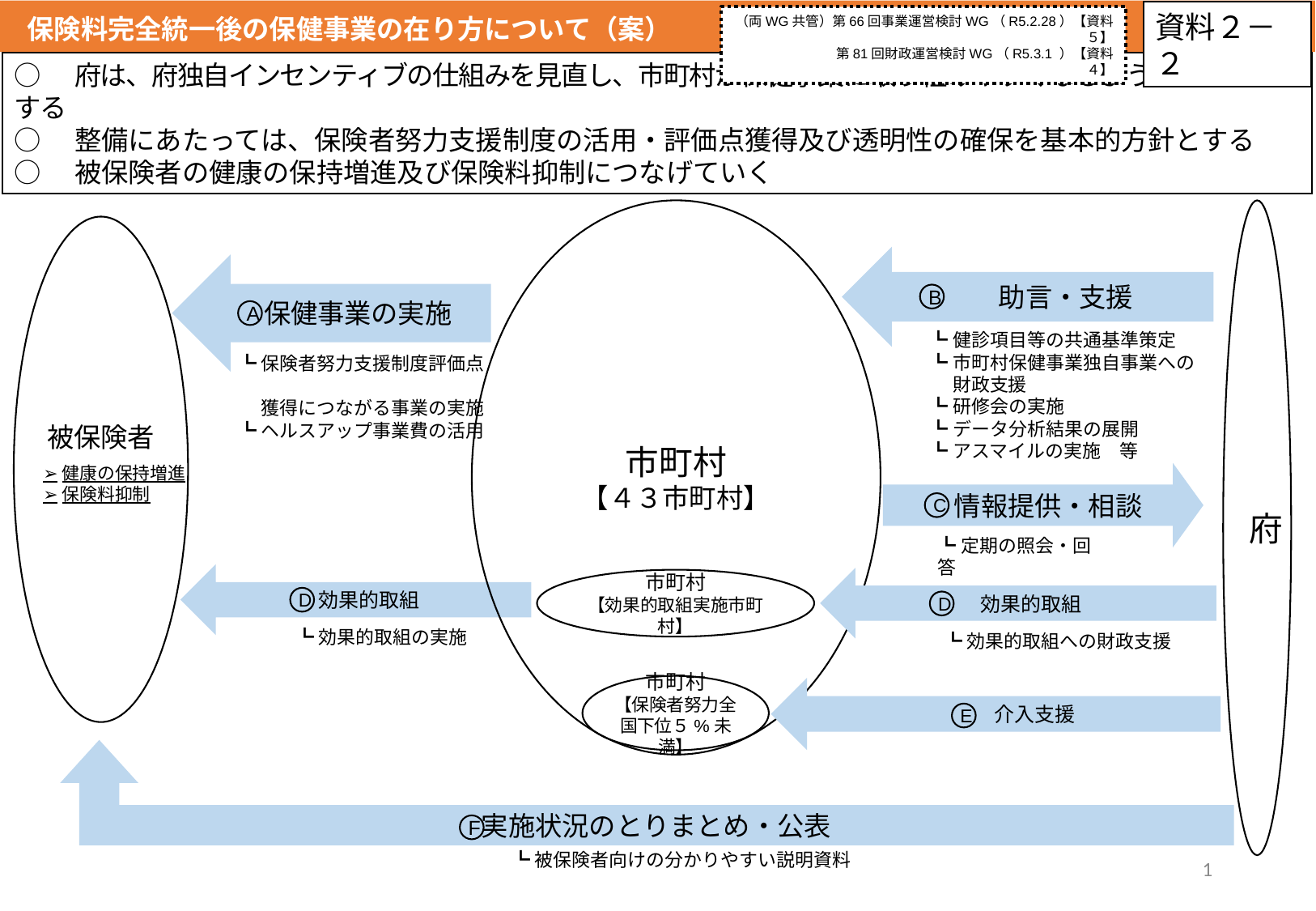

保険料完全統一後の保健事業の在り方について（案）
資料２－２
（両WG共管）第66回事業運営検討WG（R5.2.28）【資料５】
　　  　　　　第81回財政運営検討WG（R5.3.1 ）【資料４】
○　府は、府独自インセンティブの仕組みを見直し、市町村が保健事業に取り組みやすくなるような環境を整備する
○　整備にあたっては、保険者努力支援制度の活用・評価点獲得及び透明性の確保を基本的方針とする
○　被保険者の健康の保持増進及び保険料抑制につなげていく
府
市町村
【４３市町村】
被保険者

　　　　  助言・支援
   保健事業の実施
B
A
┗健診項目等の共通基準策定
┗市町村保健事業独自事業への
　 財政支援
┗研修会の実施
┗データ分析結果の展開
┗アスマイルの実施　等
┗保険者努力支援制度評価点
　 獲得につながる事業の実施
┗ヘルスアップ事業費の活用
➢健康の保持増進
➢保険料抑制
   情報提供・相談
C
┗定期の照会・回答
 効果的取組
 効果的取組
市町村
【効果的取組実施市町村】
D
D
┗効果的取組の実施
┗効果的取組への財政支援
市町村
【保険者努力全国下位５%未満】
　　　介入支援
E
実施状況のとりまとめ・公表
F
1
┗被保険者向けの分かりやすい説明資料